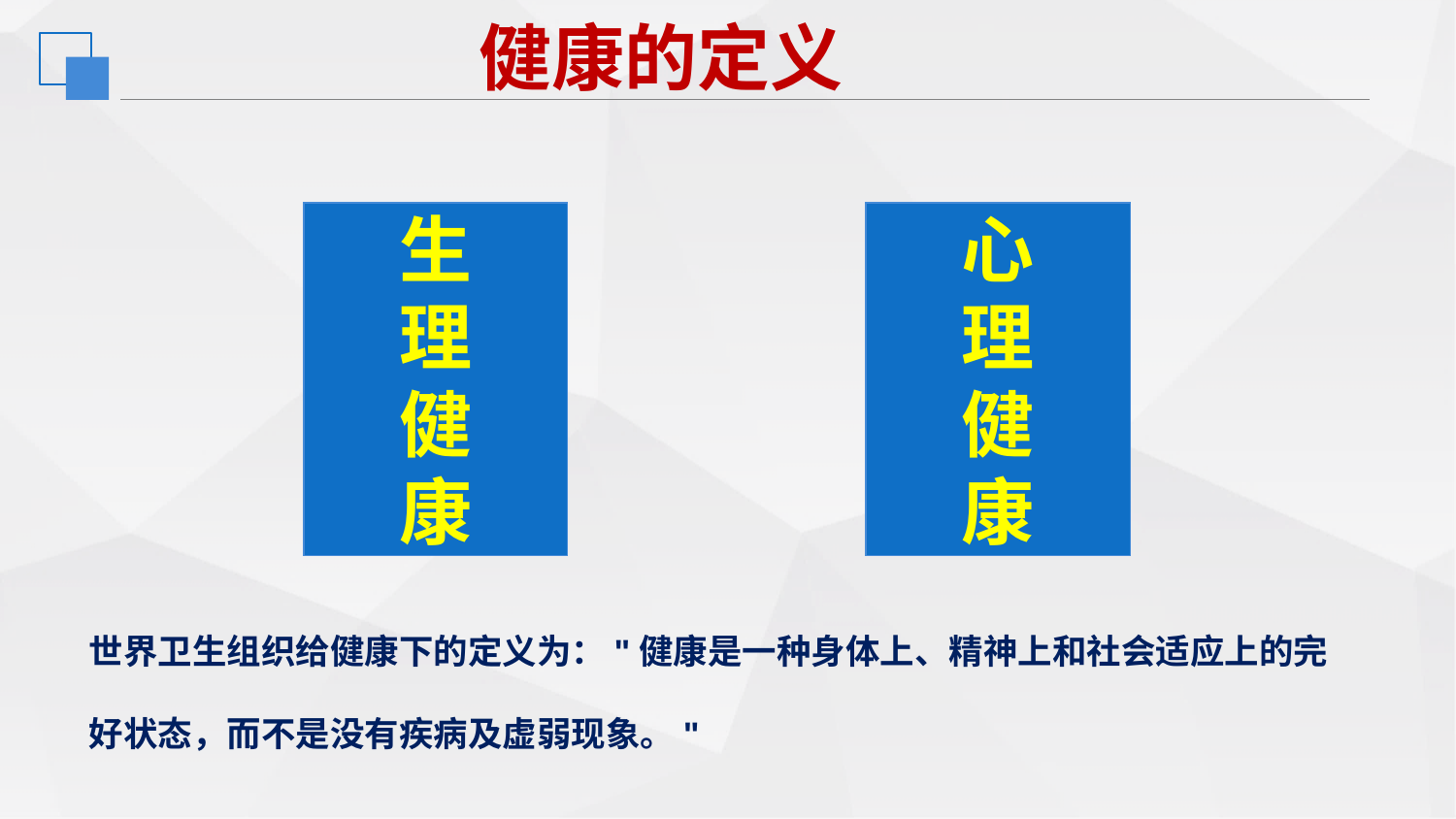

健康的定义
生
理
健
康
心
理
健
康
世界卫生组织给健康下的定义为："健康是一种身体上、精神上和社会适应上的完好状态，而不是没有疾病及虚弱现象。"